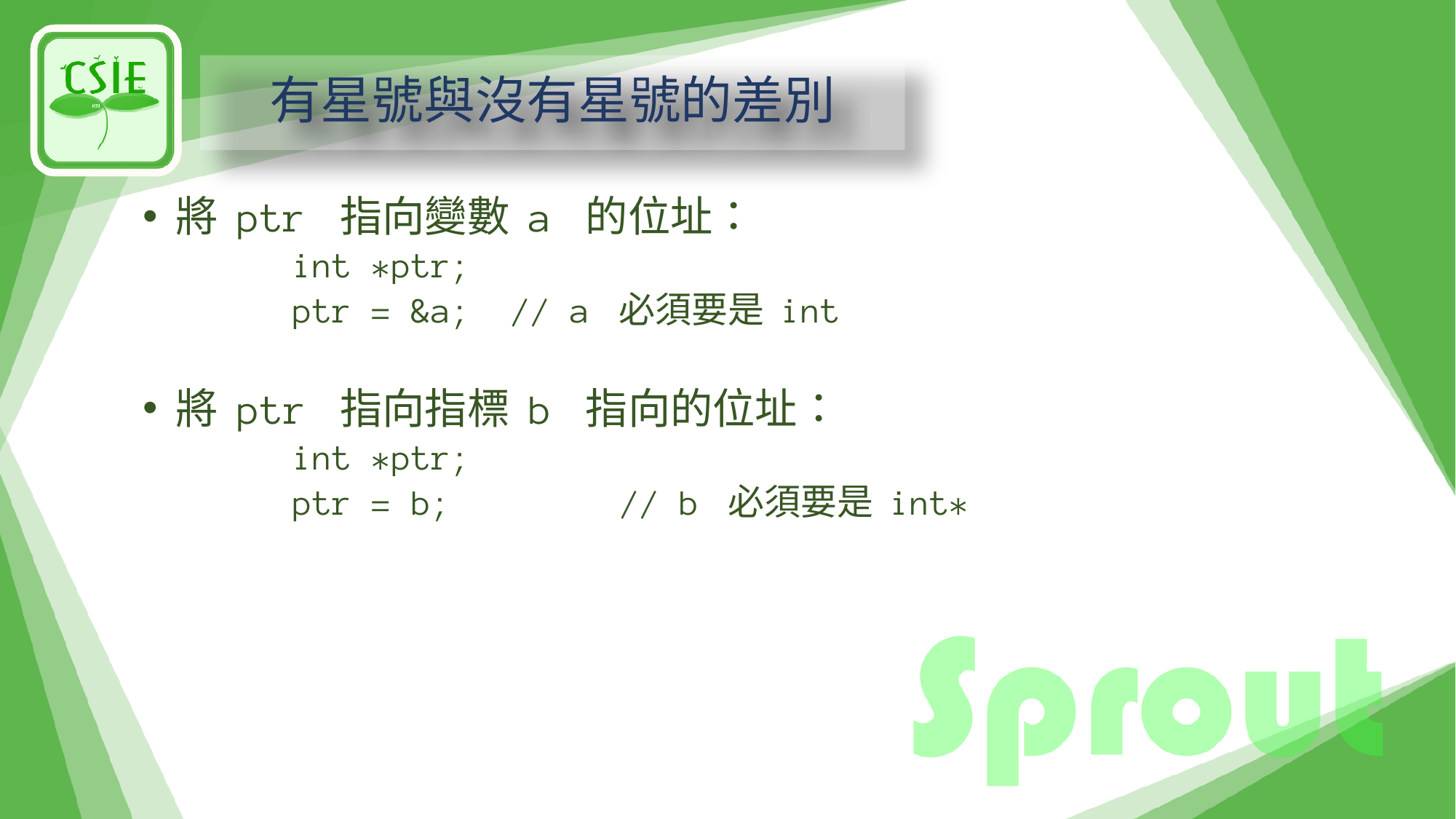

# 有星號與沒有星號的差別
將 ptr 指向變數 a 的位址：
	int *ptr;
	ptr = &a;	// a 必須要是 int

將 ptr 指向指標 b 指向的位址：
	int *ptr;
	ptr = b;		// b 必須要是 int*